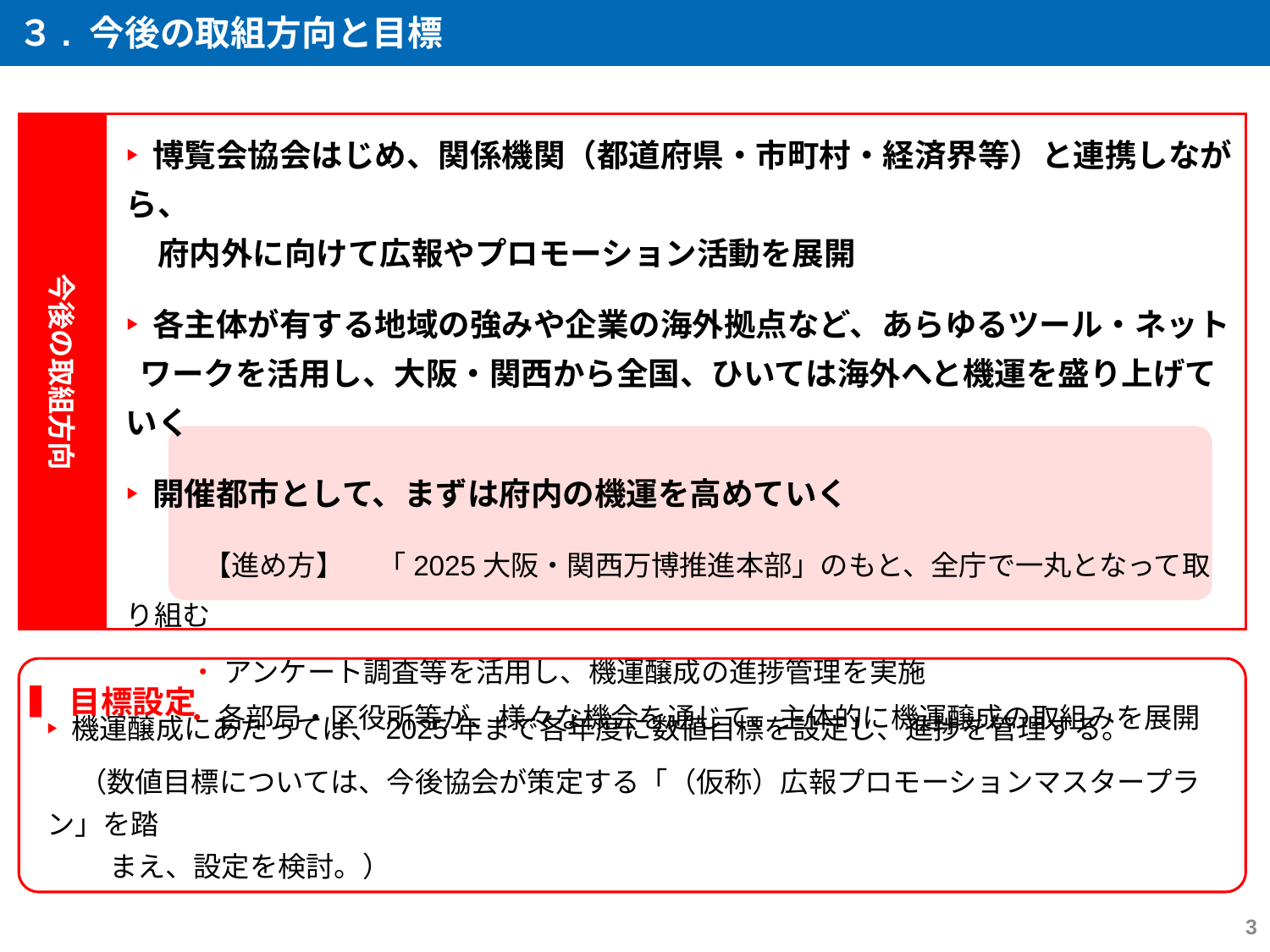

３. 今後の取組方向と目標

‣ 博覧会協会はじめ、関係機関（都道府県・市町村・経済界等）と連携しながら、
　府内外に向けて広報やプロモーション活動を展開
‣ 各主体が有する地域の強みや企業の海外拠点など、あらゆるツール・ネット
  ワークを活用し、大阪・関西から全国、ひいては海外へと機運を盛り上げていく
‣ 開催都市として、まずは府内の機運を高めていく
　  　 【進め方】 　「2025大阪・関西万博推進本部」のもと、全庁で一丸となって取り組む
    　   ・ アンケート調査等を活用し、機運醸成の進捗管理を実施
   　  ・ 各部局・区役所等が、様々な機会を通じて、主体的に機運醸成の取組みを展開
今後の取組方向

▍目標設定
‣  機運醸成にあたっては、2025年まで各年度に数値目標を設定し、進捗を管理する。
    （数値目標については、今後協会が策定する「（仮称）広報プロモーションマスタープラン」を踏
　　 まえ、設定を検討。）
3